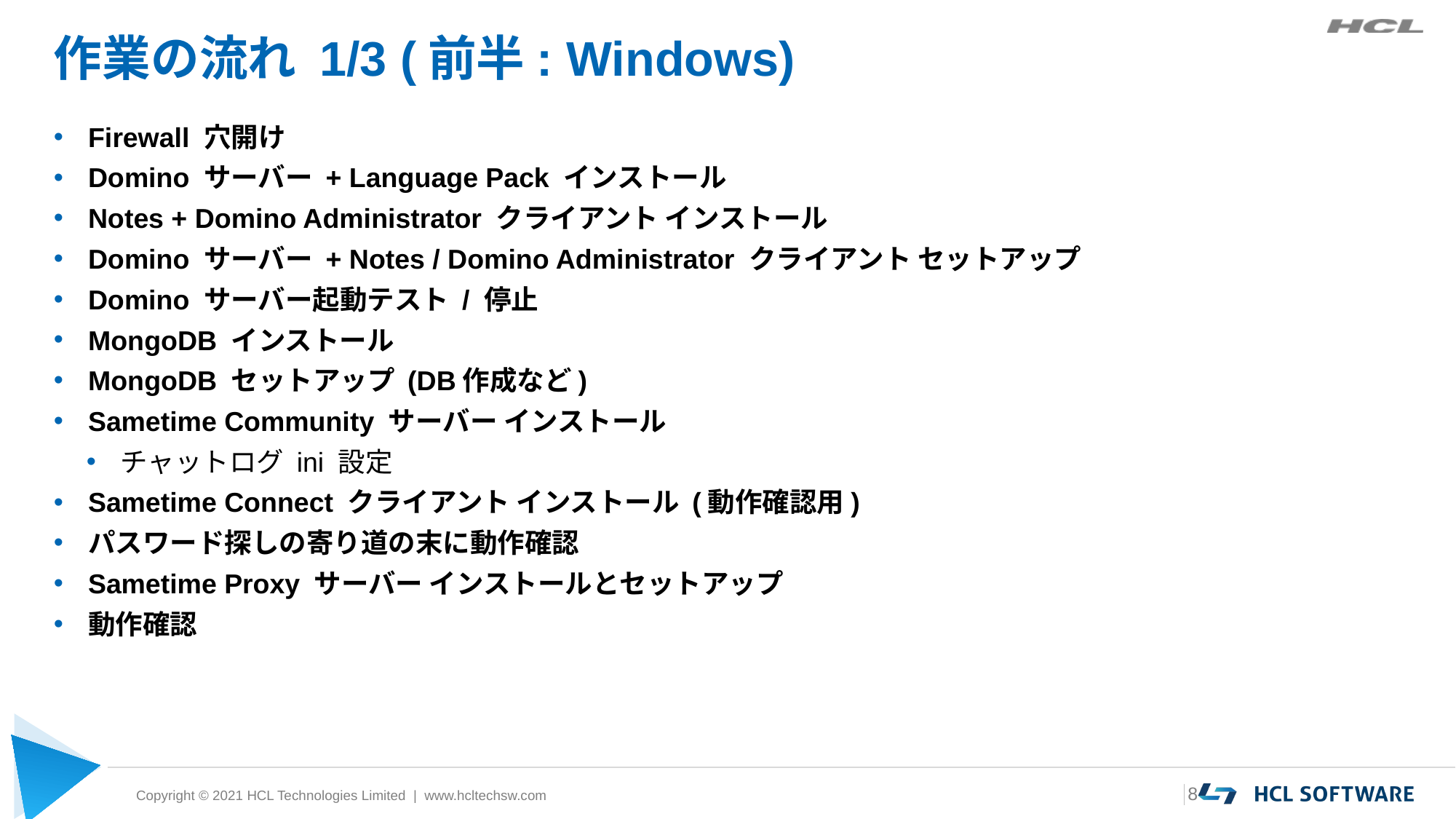

# 作業の流れ 1/3 (前半: Windows)
Firewall 穴開け
Domino サーバー + Language Pack インストール
Notes + Domino Administrator クライアント インストール
Domino サーバー + Notes / Domino Administrator クライアント セットアップ
Domino サーバー起動テスト / 停止
MongoDB インストール
MongoDB セットアップ (DB作成など)
Sametime Community サーバー インストール
チャットログ ini 設定
Sametime Connect クライアント インストール (動作確認用)
パスワード探しの寄り道の末に動作確認
Sametime Proxy サーバー インストールとセットアップ
動作確認